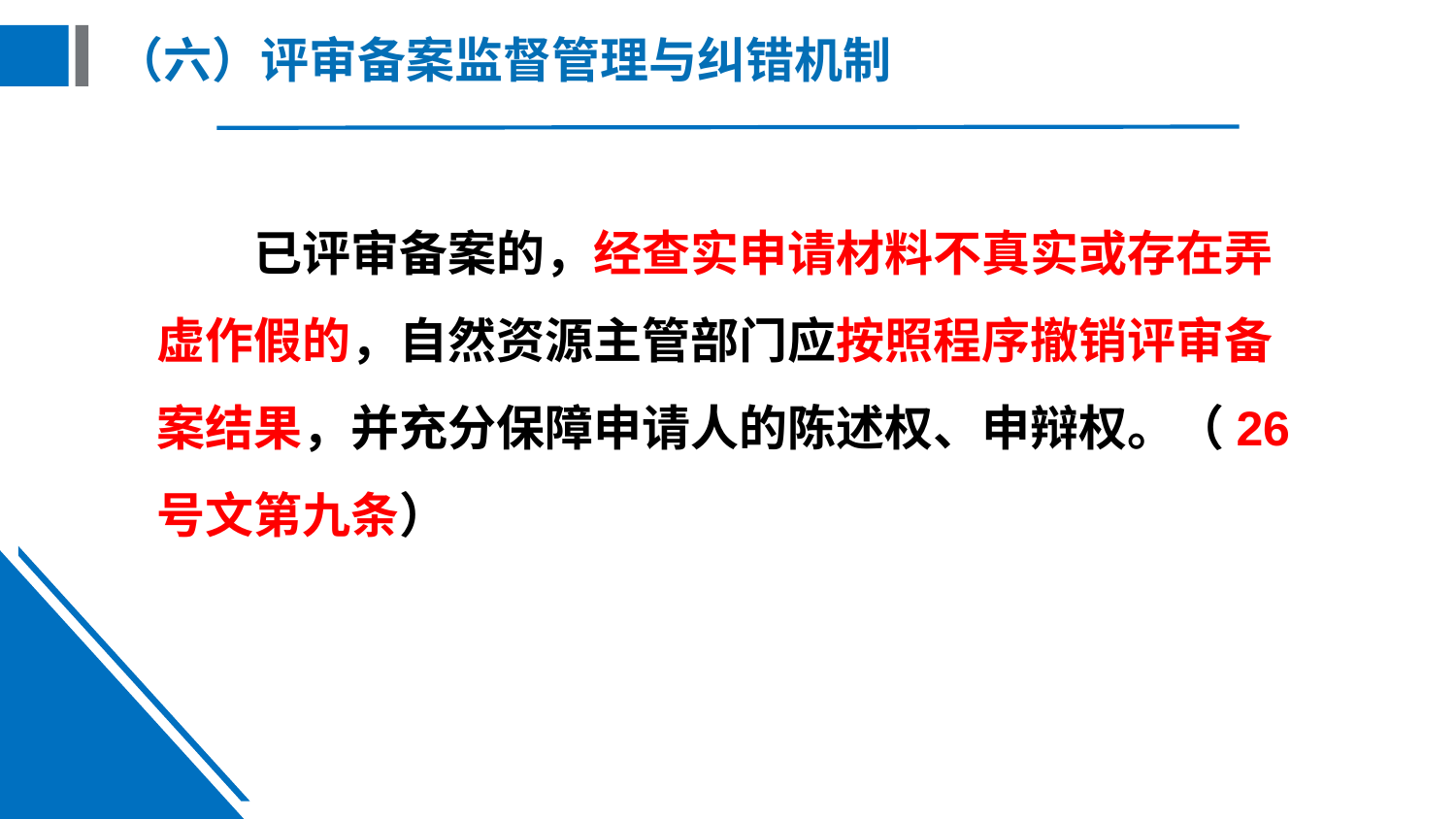

# （六）评审备案监督管理与纠错机制
已评审备案的，经查实申请材料不真实或存在弄虚作假的，自然资源主管部门应按照程序撤销评审备案结果，并充分保障申请人的陈述权、申辩权。（26号文第九条）
53